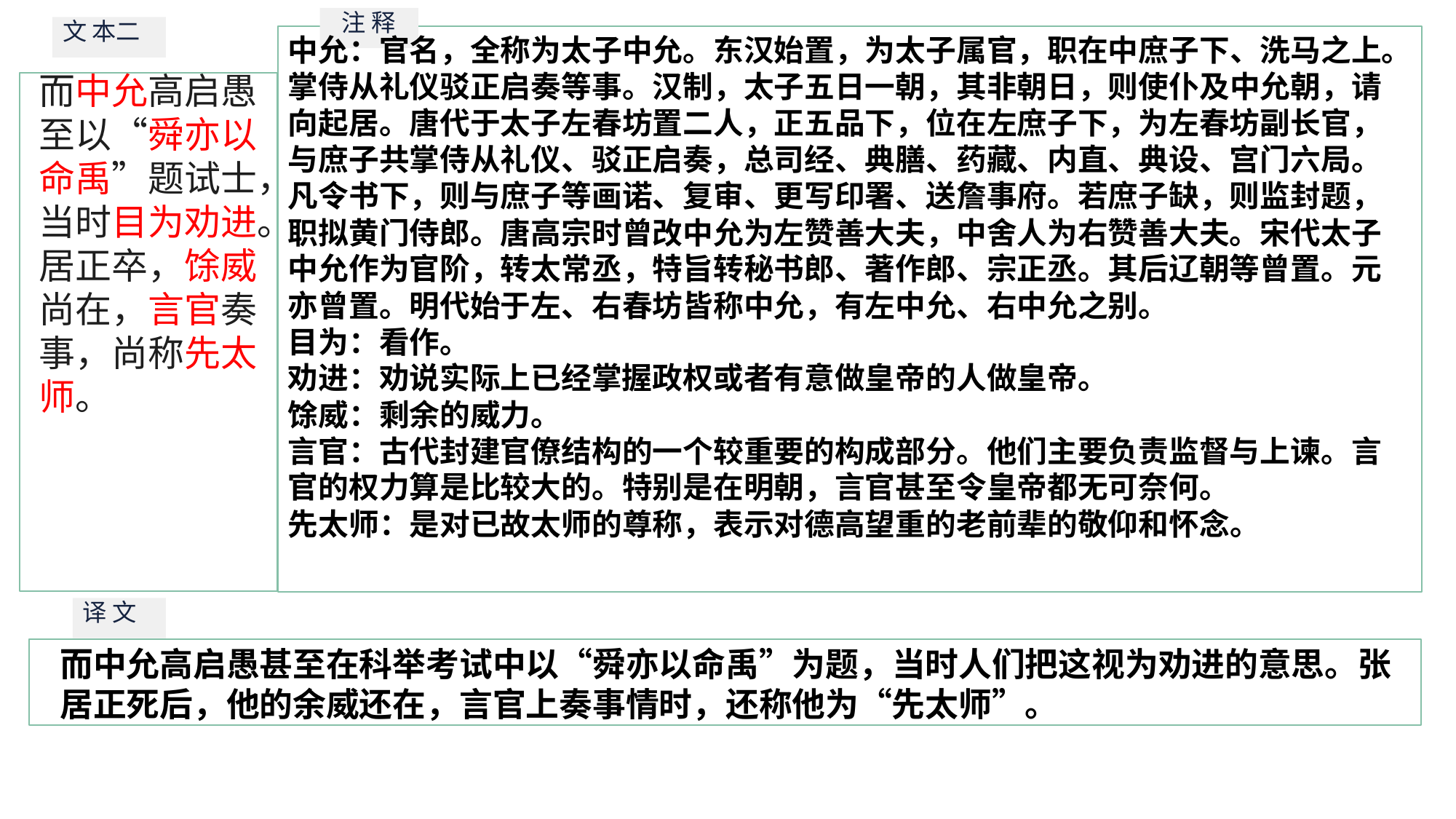

注 释

文 本二

中允：官名，全称为太子中允。东汉始置，为太子属官，职在中庶子下、洗马之上。掌侍从礼仪驳正启奏等事。汉制，太子五日一朝，其非朝日，则使仆及中允朝，请向起居。唐代于太子左春坊置二人，正五品下，位在左庶子下，为左春坊副长官，与庶子共掌侍从礼仪、驳正启奏，总司经、典膳、药藏、内直、典设、宫门六局。凡令书下，则与庶子等画诺、复审、更写印署、送詹事府。若庶子缺，则监封题，职拟黄门侍郎。唐高宗时曾改中允为左赞善大夫，中舍人为右赞善大夫。宋代太子中允作为官阶，转太常丞，特旨转秘书郎、著作郎、宗正丞。其后辽朝等曾置。元亦曾置。明代始于左、右春坊皆称中允，有左中允、右中允之别。
目为：看作。
劝进：劝说实际上已经掌握政权或者有意做皇帝的人做皇帝。
馀威：剩余的威力。
言官：古代封建官僚结构的一个较重要的构成部分。他们主要负责监督与上谏。言官的权力算是比较大的。特别是在明朝，言官甚至令皇帝都无可奈何。‌
先太师：是对已故太师的尊称，表示对德高望重的老前辈的敬仰和怀念。

而中允高启愚至以“舜亦以命禹”题试士，当时目为劝进。居正卒，馀威尚在，言官奏事，尚称先太师。

译 文

而中允高启愚甚至在科举考试中以“舜亦以命禹”为题，当时人们把这视为劝进的意思。张居正死后，他的余威还在，言官上奏事情时，还称他为“先太师”。